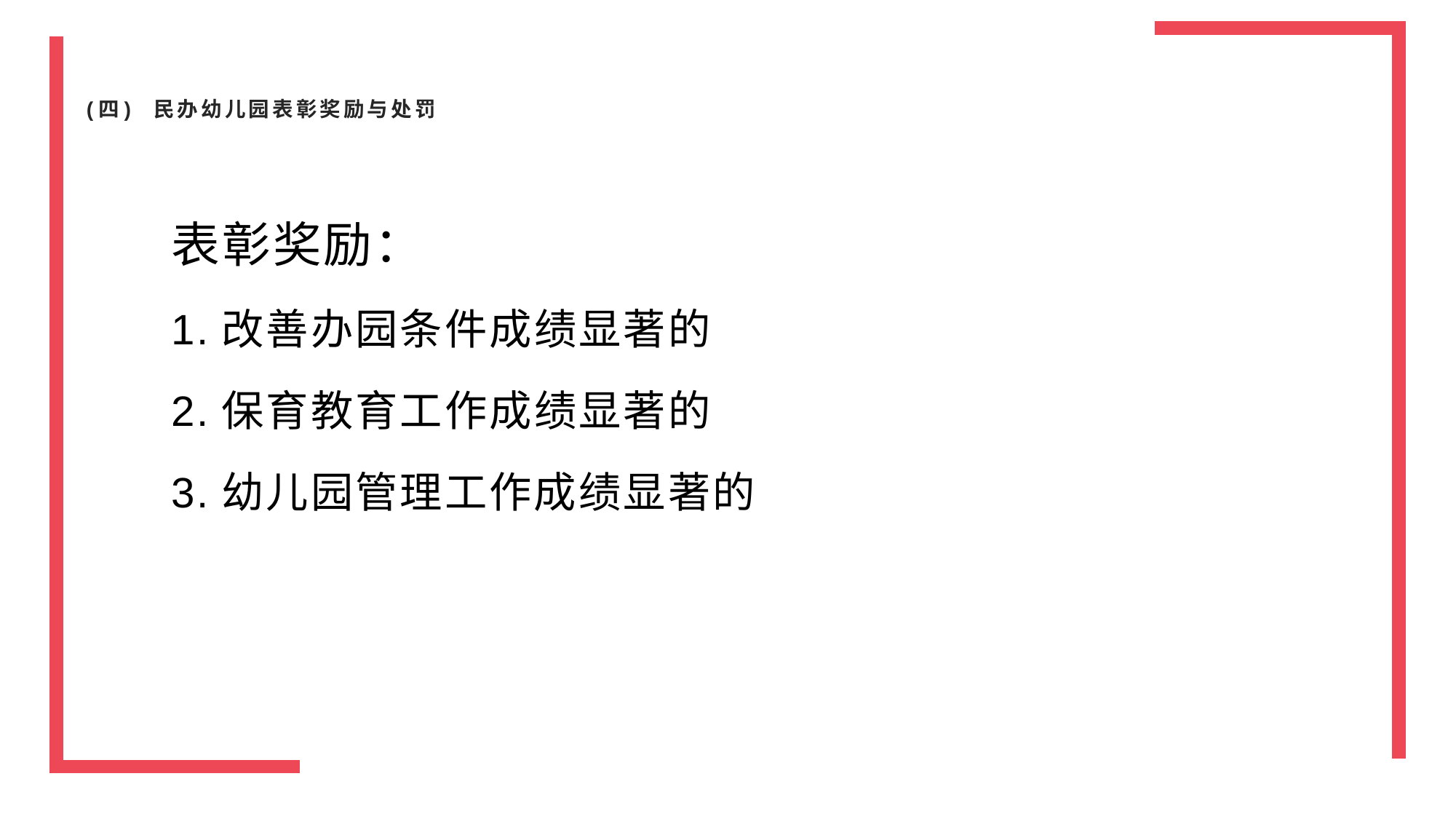

# (四)  民办幼儿园表彰奖励与处罚
表彰奖励：
1.改善办园条件成绩显著的
2.保育教育工作成绩显著的
3.幼儿园管理工作成绩显著的